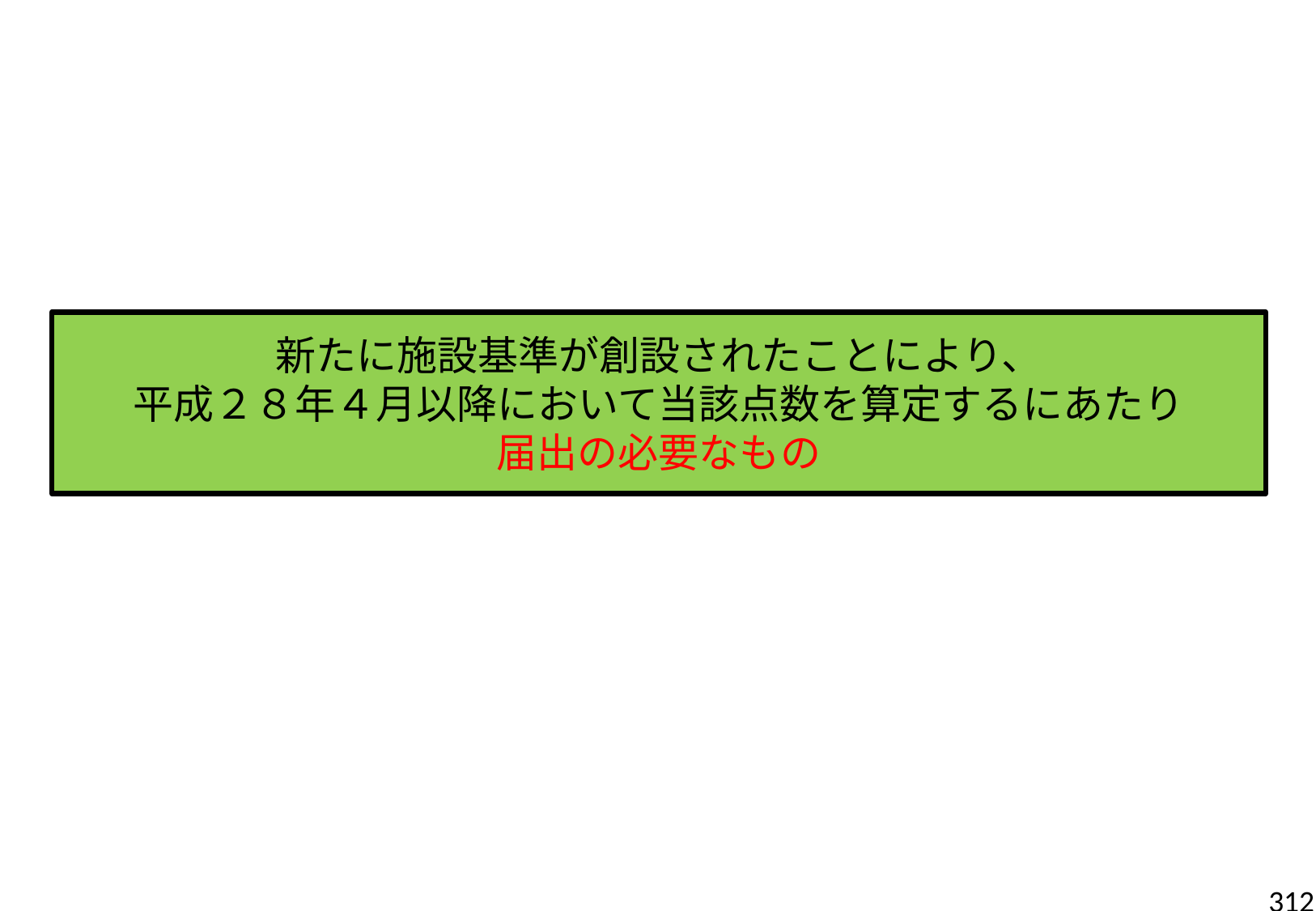

新たに施設基準が創設されたことにより、
平成２８年４月以降において当該点数を算定するにあたり
届出の必要なもの
312